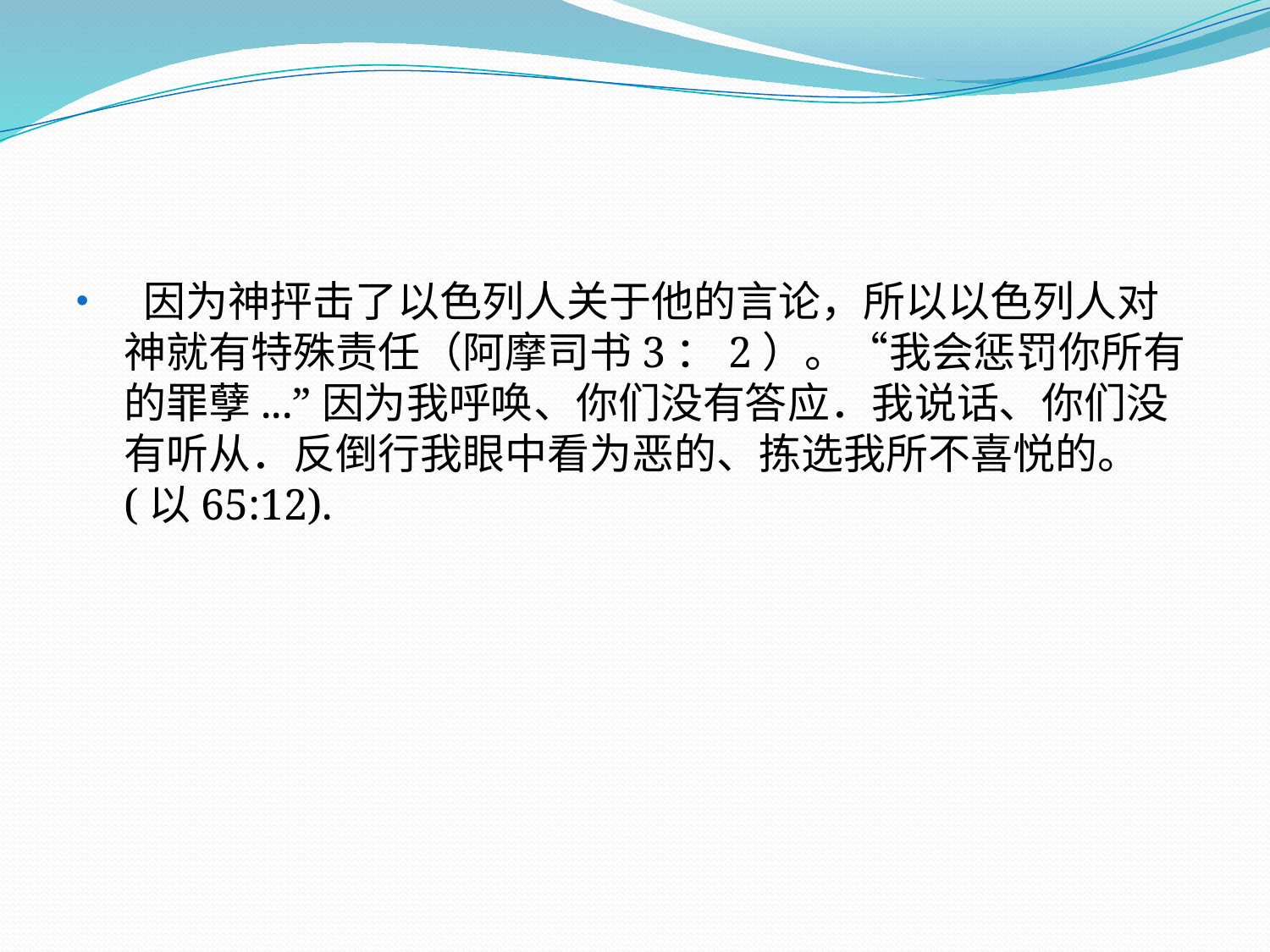

#
 因为神抨击了以色列人关于他的言论，所以以色列人对神就有特殊责任（阿摩司书3：2）。“我会惩罚你所有的罪孽...”因为我呼唤、你们没有答应．我说话、你们没有听从．反倒行我眼中看为恶的、拣选我所不喜悦的。(以65:12).